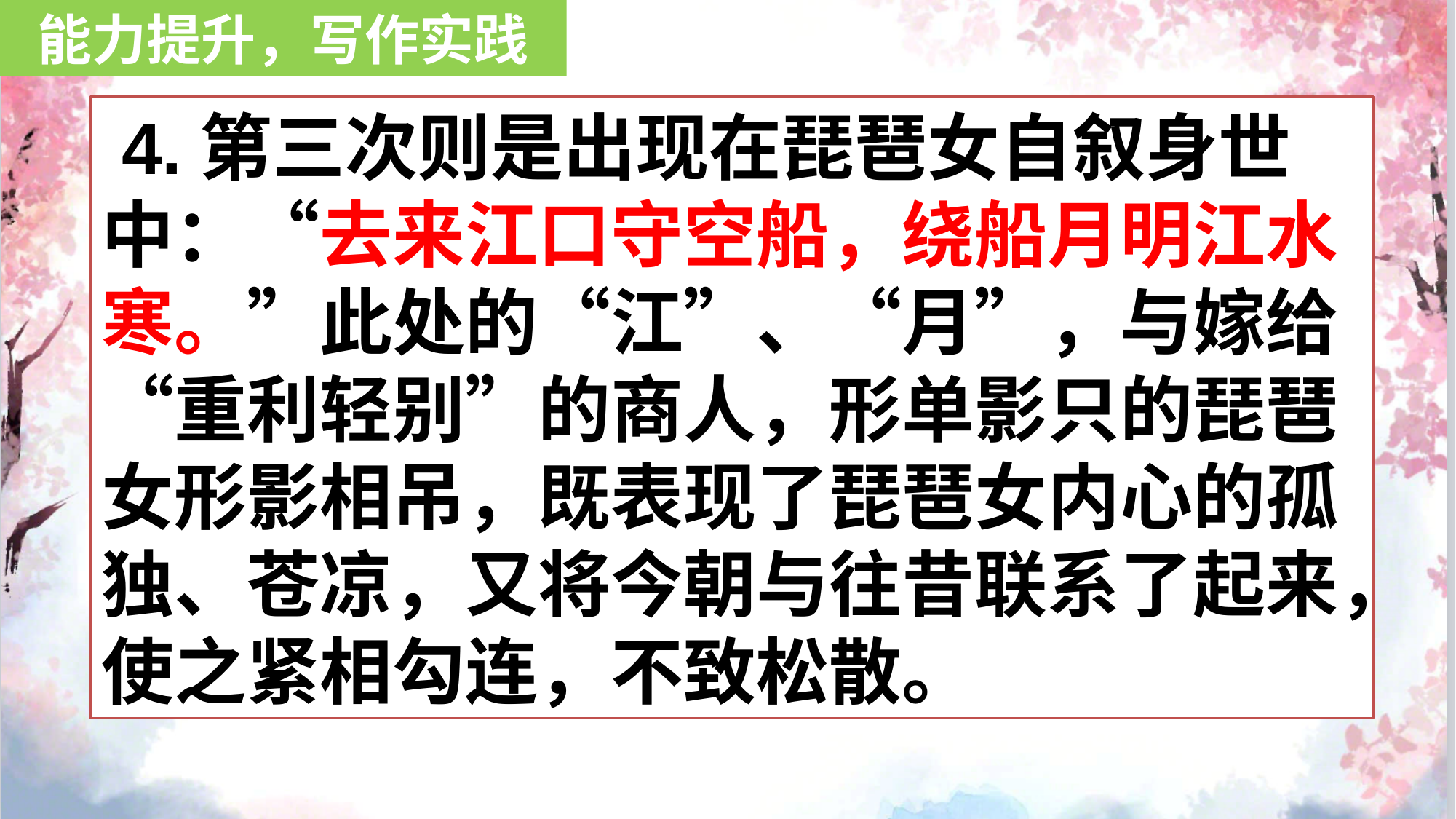

能力提升，写作实践
 4.第三次则是出现在琵琶女自叙身世中：“去来江口守空船，绕船月明江水寒。”此处的“江”、“月”，与嫁给“重利轻别”的商人，形单影只的琵琶女形影相吊，既表现了琵琶女内心的孤独、苍凉，又将今朝与往昔联系了起来，使之紧相勾连，不致松散。